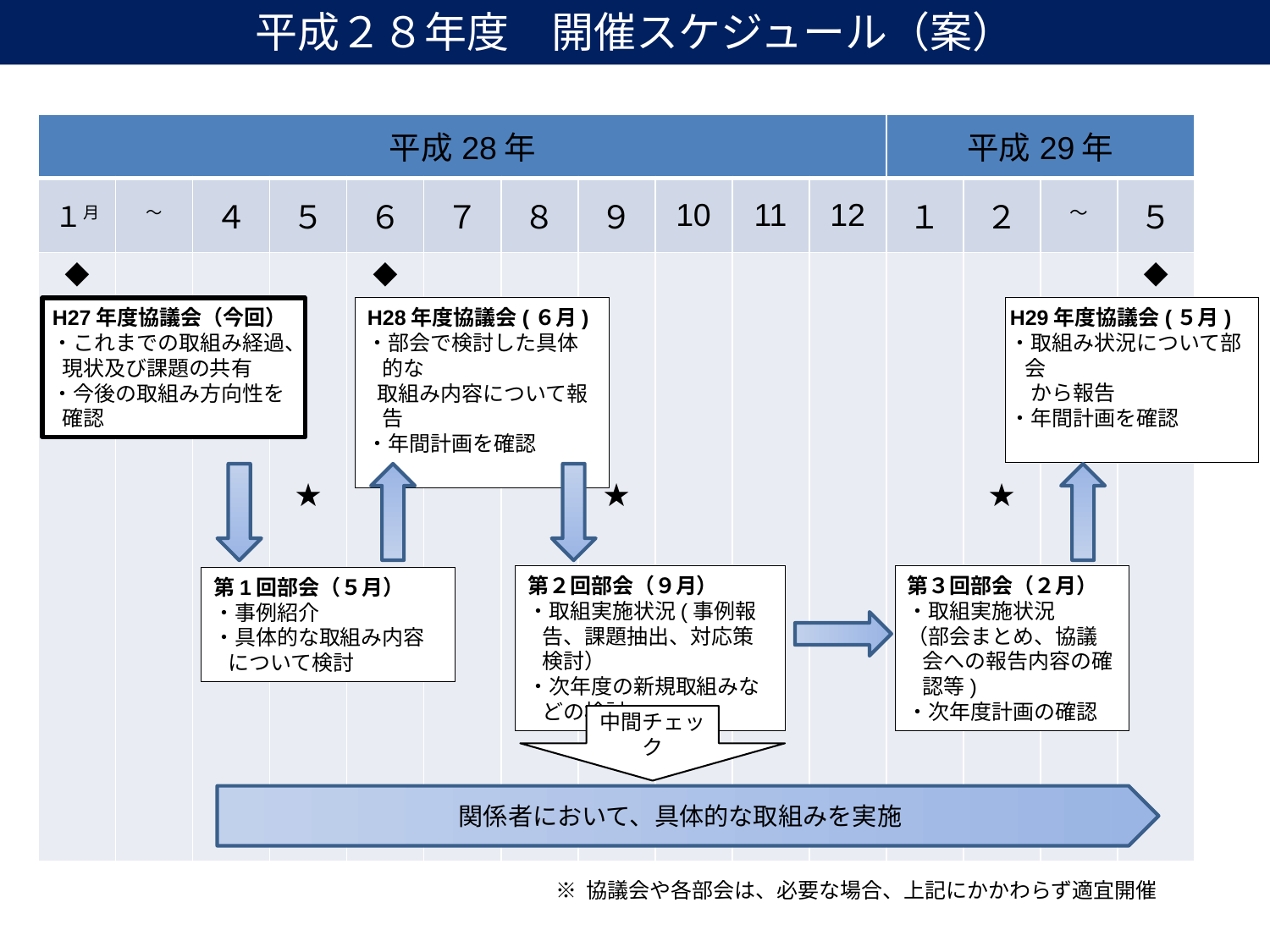

平成２８年度　開催スケジュール（案）
| 平成28年 |  |  |  |  |  |  |  |  |  |  | 平成29年 |  |  |  |
| --- | --- | --- | --- | --- | --- | --- | --- | --- | --- | --- | --- | --- | --- | --- |
| １月 | ～ | ４ | ５ | ６ | ７ | ８ | ９ | 10 | 11 | 12 | １ | ２ | ～ | ５ |
| ◆ |  |  | ★ | ◆ |  |  | ★ |  |  |  |  | ★ |  | ◆ |
H29年度協議会(５月)
・取組み状況について部会
　から報告
・年間計画を確認

H28年度協議会(６月)
・部会で検討した具体的な
 取組み内容について報告
・年間計画を確認

H27年度協議会（今回）
・これまでの取組み経過、
 現状及び課題の共有
・今後の取組み方向性を
 確認

第２回部会（９月）
・取組実施状況(事例報告、課題抽出、対応策検討）
・次年度の新規取組みなどの検討
第３回部会（２月）
・取組実施状況
（部会まとめ、協議会への報告内容の確認等)
・次年度計画の確認
第1回部会（５月）
・事例紹介
・具体的な取組み内容について検討

中間チェック
関係者において、具体的な取組みを実施
※ 協議会や各部会は、必要な場合、上記にかかわらず適宜開催